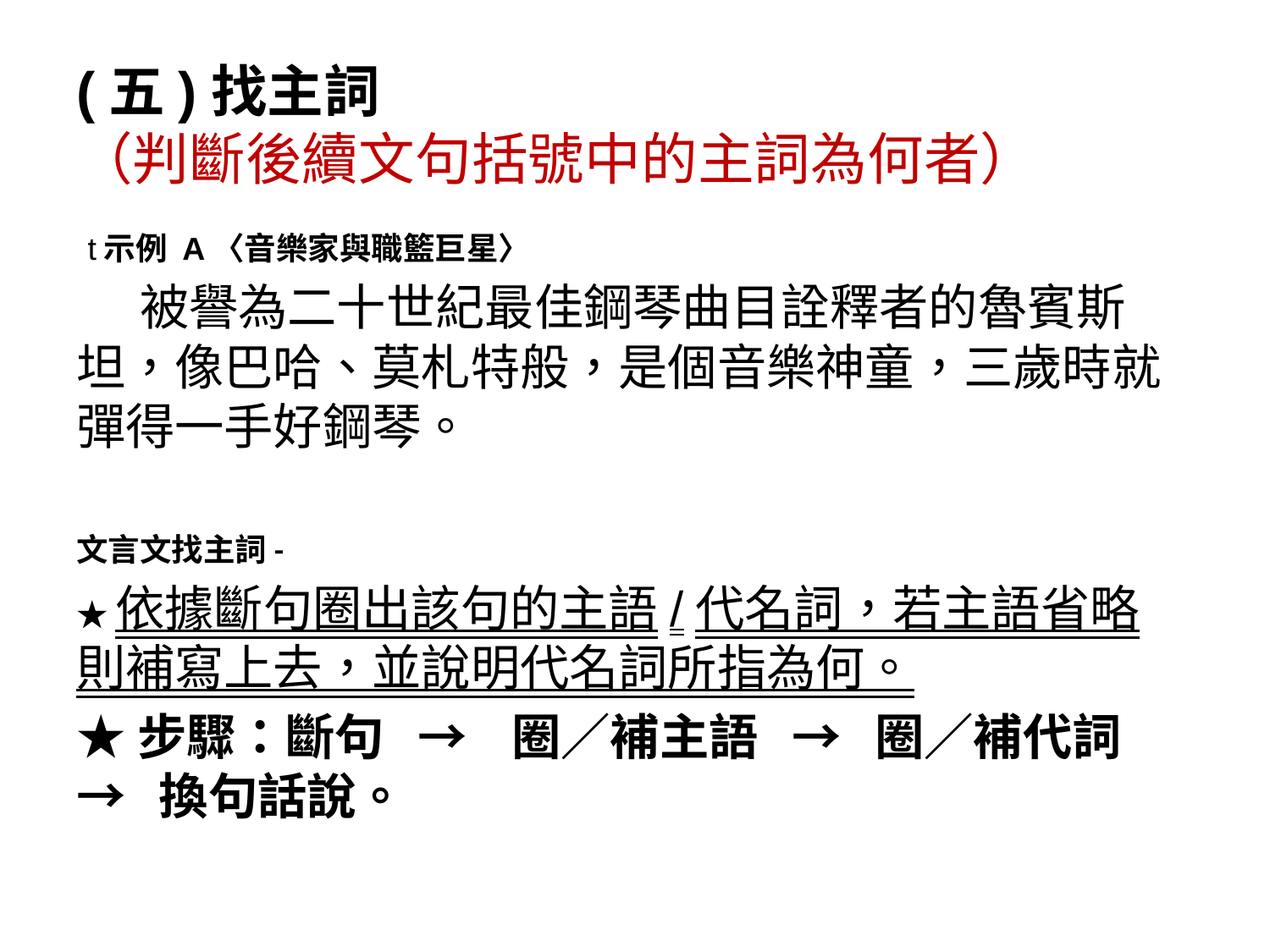

# (五)找主詞 （判斷後續文句括號中的主詞為何者）
t示例 A〈音樂家與職籃巨星〉
　　被譽為二十世紀最佳鋼琴曲目詮釋者的魯賓斯坦，像巴哈、莫札特般，是個音樂神童，三歲時就彈得一手好鋼琴。

文言文找主詞-
★依據斷句圈出該句的主語/代名詞，若主語省略則補寫上去，並說明代名詞所指為何。
★步驟：斷句   →    圈／補主語   →   圈／補代詞   →   換句話說。